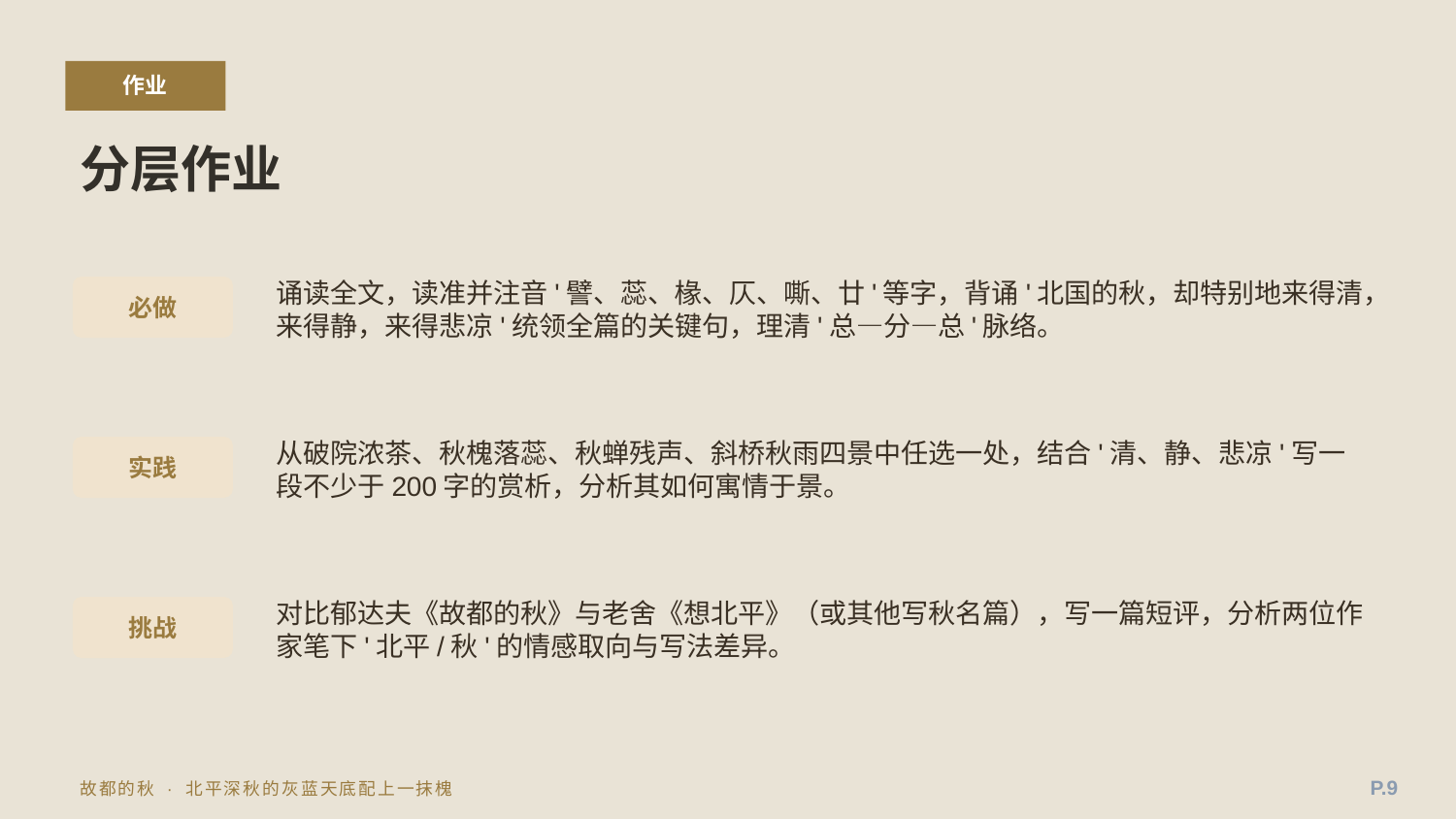

作业

分层作业
诵读全文，读准并注音'譬、蕊、椽、仄、嘶、廿'等字，背诵'北国的秋，却特别地来得清，来得静，来得悲凉'统领全篇的关键句，理清'总—分—总'脉络。
必做

从破院浓茶、秋槐落蕊、秋蝉残声、斜桥秋雨四景中任选一处，结合'清、静、悲凉'写一段不少于200字的赏析，分析其如何寓情于景。
实践

对比郁达夫《故都的秋》与老舍《想北平》（或其他写秋名篇），写一篇短评，分析两位作家笔下'北平/秋'的情感取向与写法差异。
挑战

P.9
故都的秋 · 北平深秋的灰蓝天底配上一抹槐